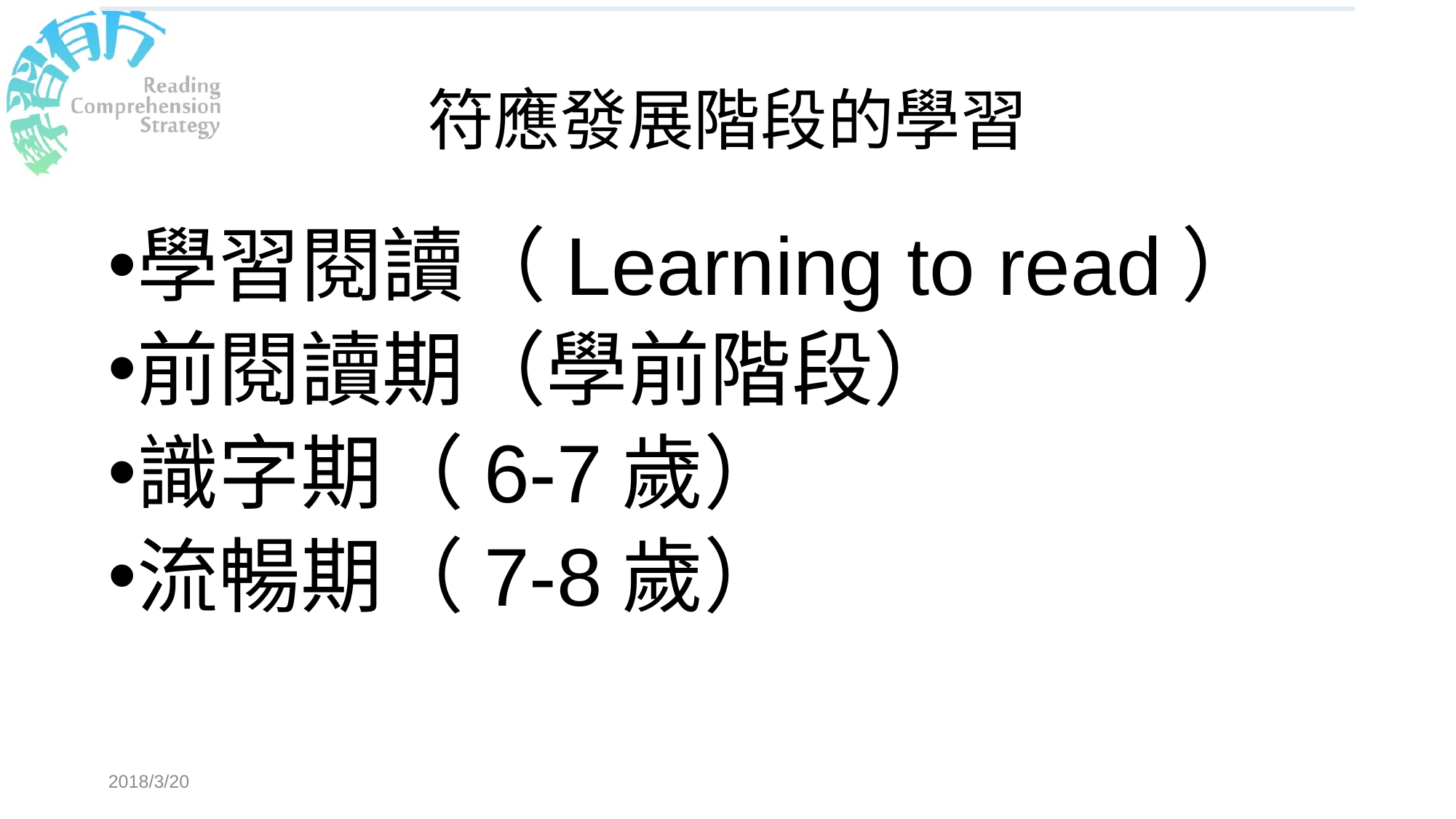

# 符應發展階段的學習
學習閱讀（Learning to read）
前閱讀期（學前階段）
識字期（6-7歲）
流暢期（7-8歲）

2018/3/20